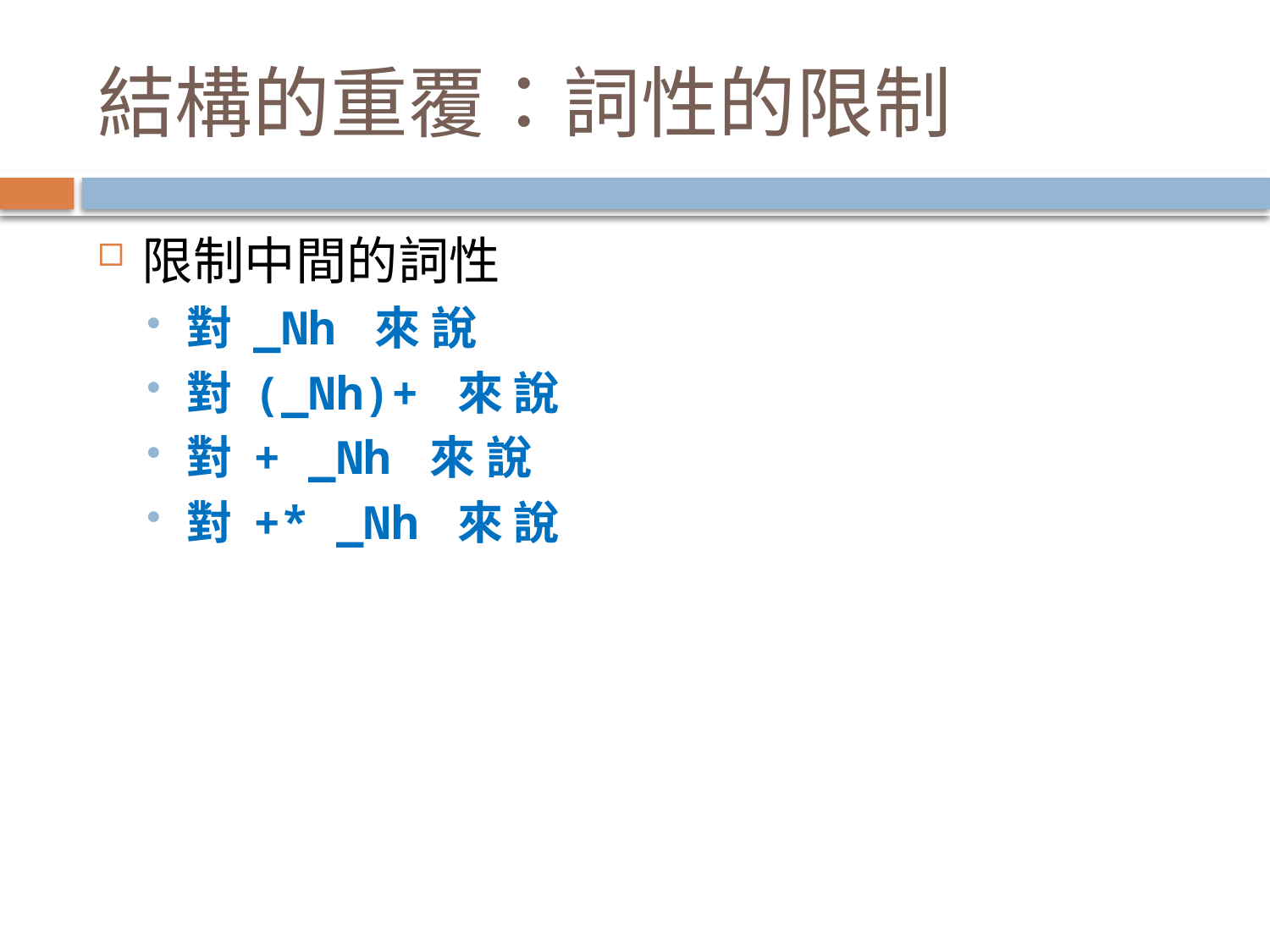

# 結構的重覆：詞性的限制
限制中間的詞性
對 _Nh 來 說
對 (_Nh)+ 來 說
對 + _Nh 來 說
對 +* _Nh 來 說